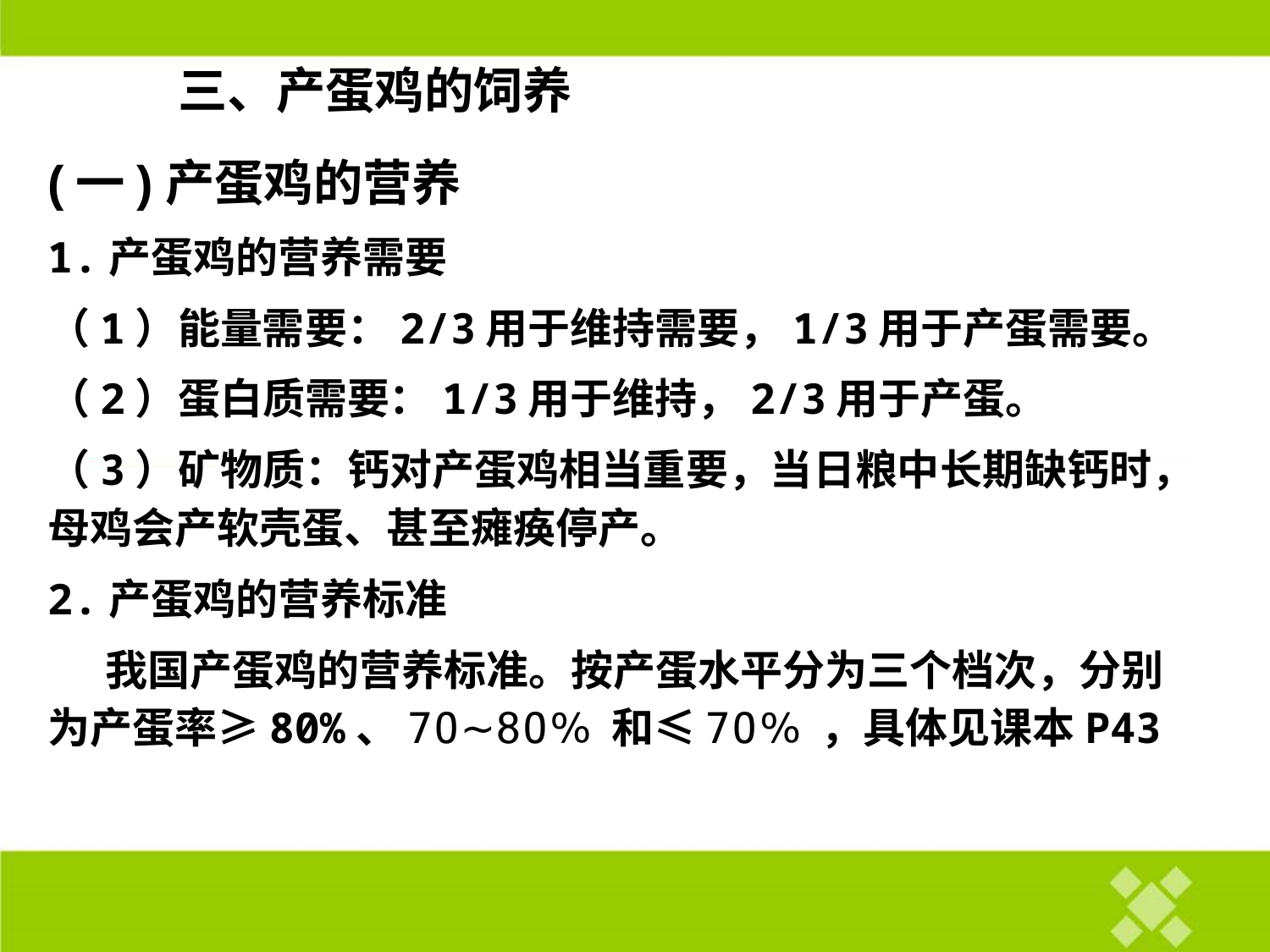

三、产蛋鸡的饲养
(一)产蛋鸡的营养
1.产蛋鸡的营养需要
（1）能量需要：2/3用于维持需要，1/3用于产蛋需要。
（2）蛋白质需要：1/3用于维持，2/3用于产蛋。
（3）矿物质：钙对产蛋鸡相当重要，当日粮中长期缺钙时，母鸡会产软壳蛋、甚至瘫痪停产。
2.产蛋鸡的营养标准
     我国产蛋鸡的营养标准。按产蛋水平分为三个档次，分别为产蛋率≥80%、70~80%和≤70%，具体见课本P43